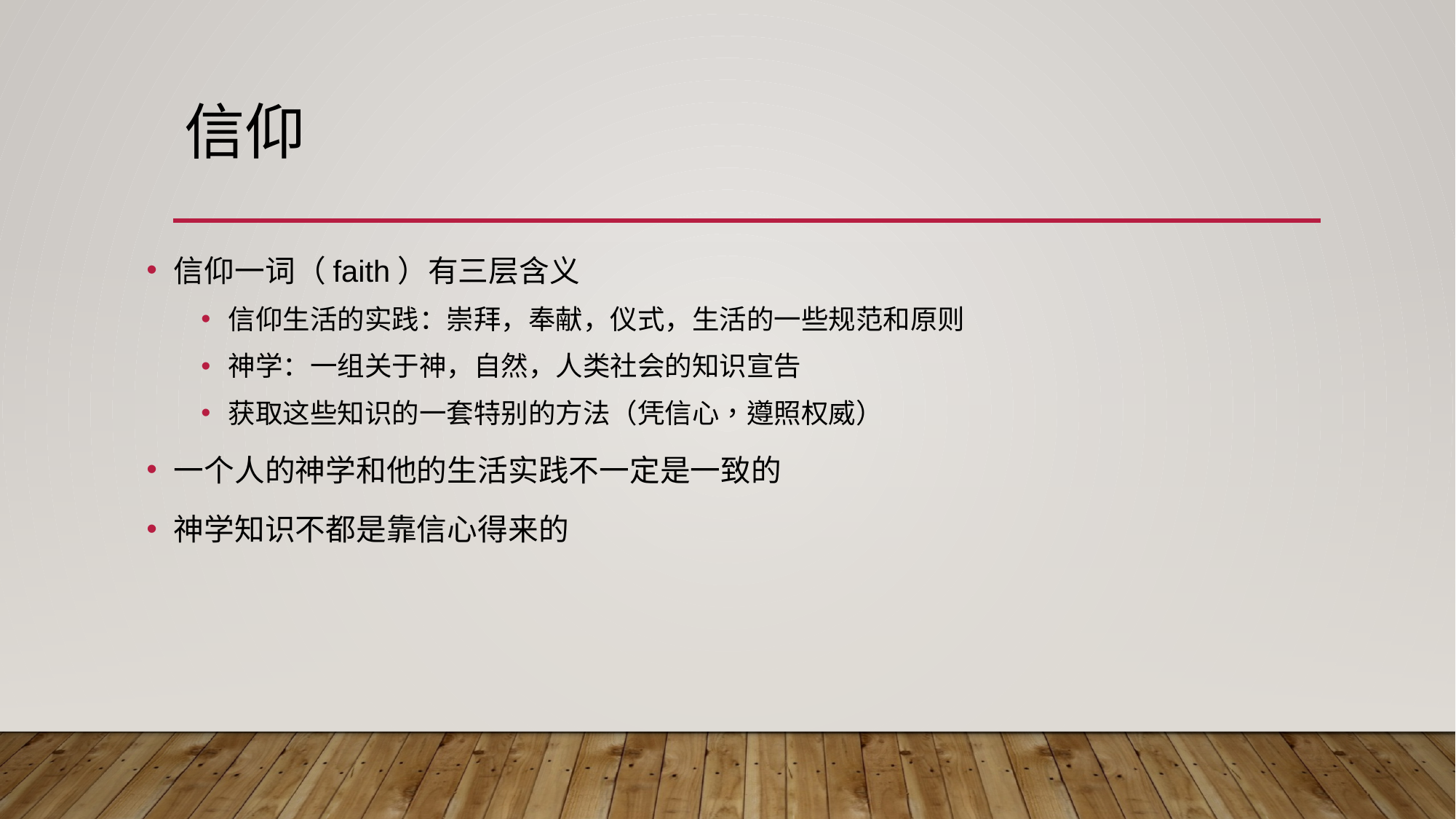

# 信仰
信仰一词（faith）有三层含义
信仰生活的实践：崇拜，奉献，仪式，生活的一些规范和原则
神学：一组关于神，自然，人类社会的知识宣告
获取这些知识的一套特别的方法（凭信心，遵照权威）
一个人的神学和他的生活实践不一定是一致的
神学知识不都是靠信心得来的